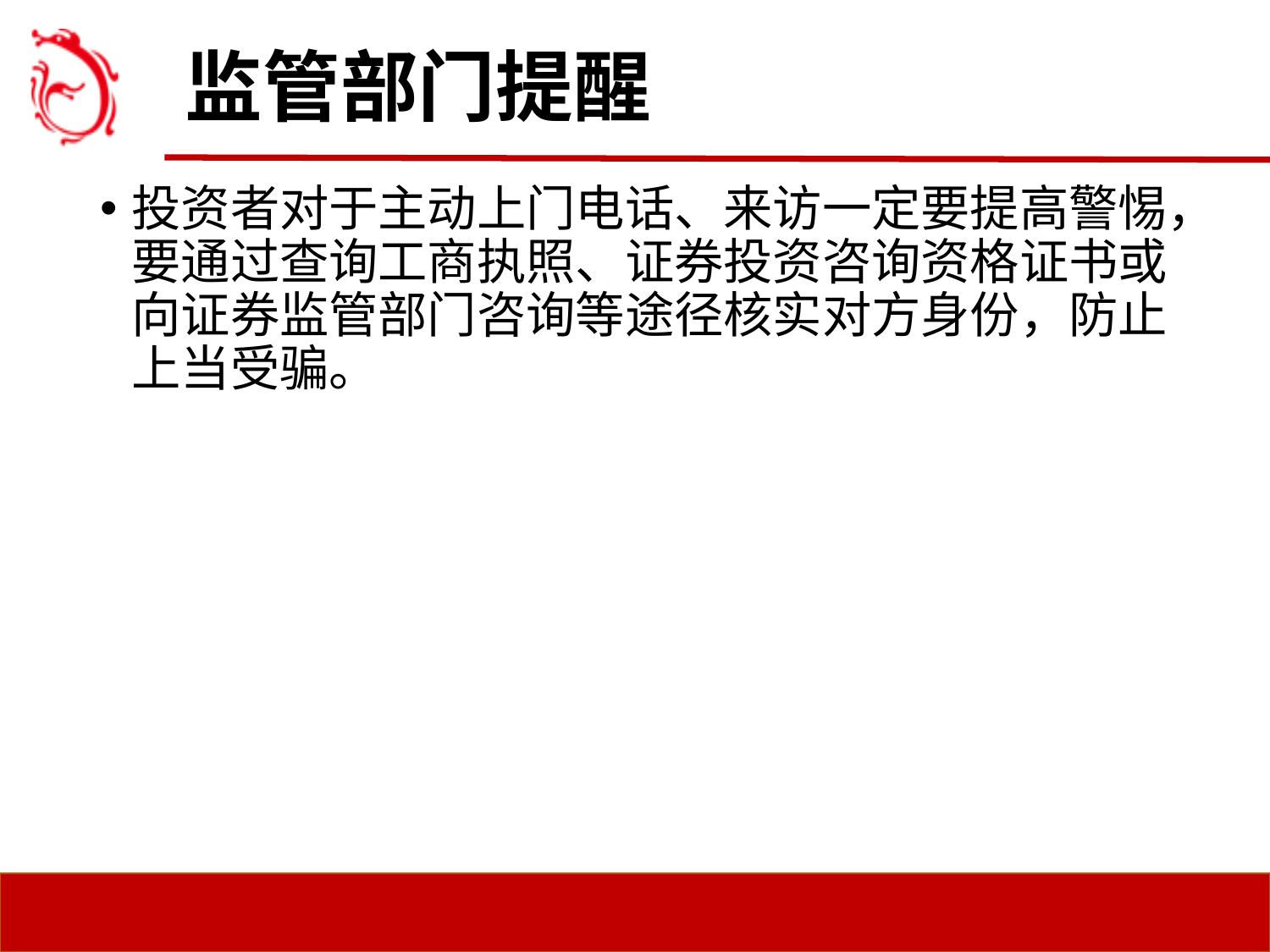

# 监管部门提醒
投资者对于主动上门电话、来访一定要提高警惕，要通过查询工商执照、证券投资咨询资格证书或向证券监管部门咨询等途径核实对方身份，防止上当受骗。